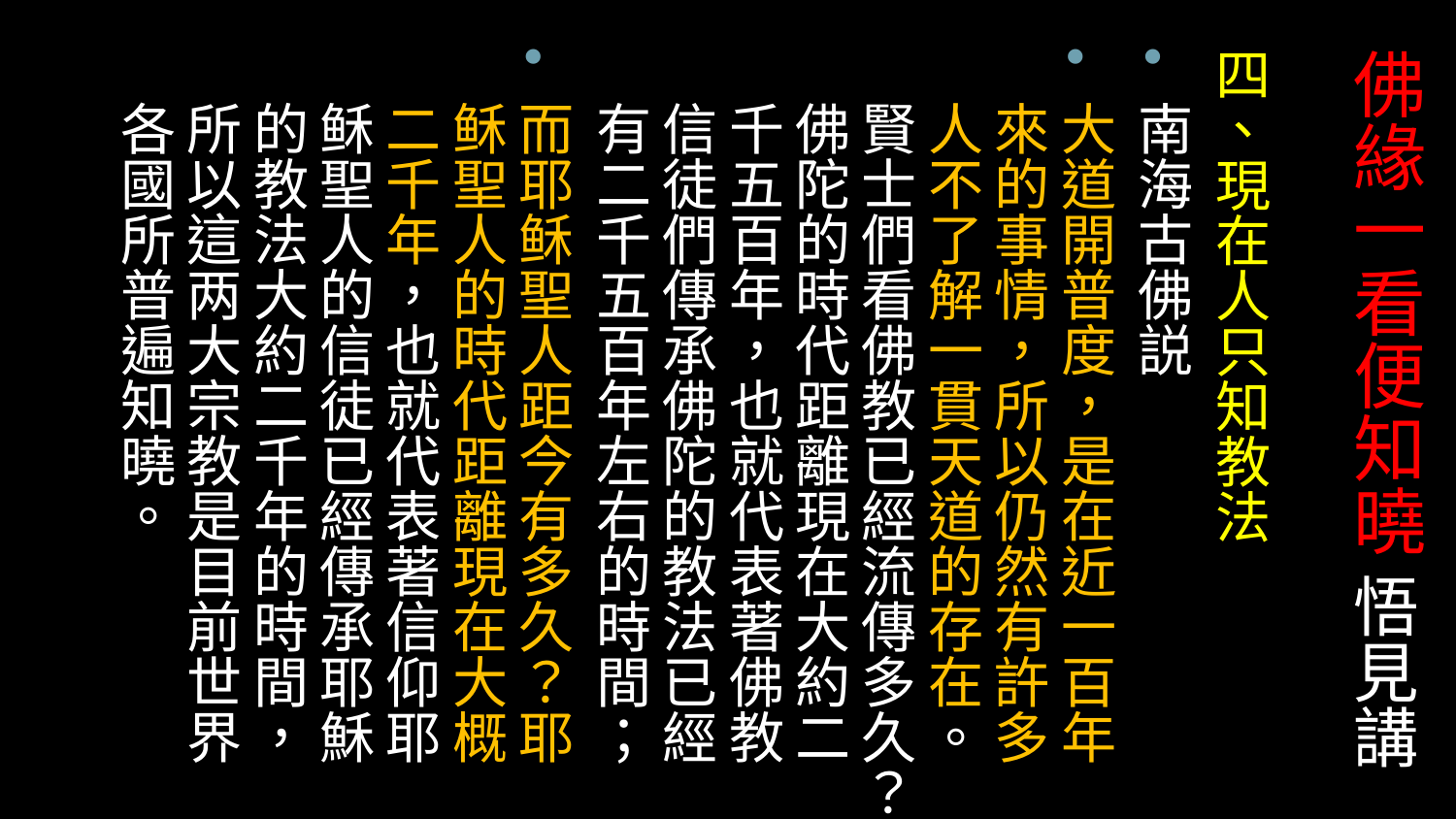

# 佛緣一看便知曉 悟見講
四、現在人只知教法
南海古佛説
大道開普度，是在近一百年來的事情，所以仍然有許多人不了解一貫天道的存在。 賢士們看佛教已經流傳多久？佛陀的時代距離現在大約二千五百年，也就代表著佛教信徒們傳承佛陀的教法已經有二千五百年左右的時間；
而耶稣聖人距今有多久？耶稣聖人的時代距離現在大概二千年，也就代表著信仰耶稣聖人的信徒已經傳承耶穌的教法大約二千年的時間，所以這两大宗教是目前世界各國所普遍知曉。